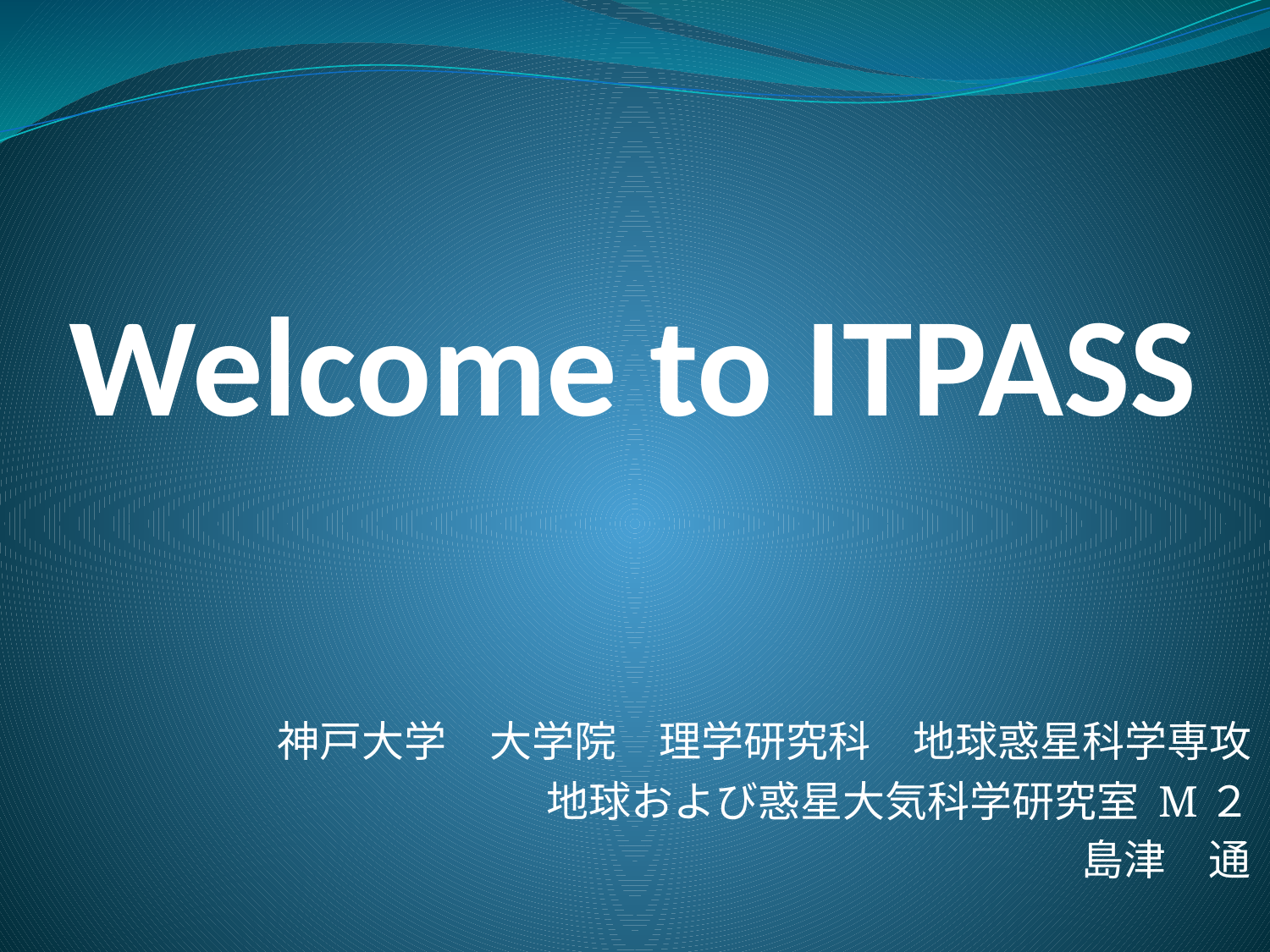

# Welcome to ITPASS
神戸大学　大学院　理学研究科　地球惑星科学専攻
地球および惑星大気科学研究室 M２
島津　通